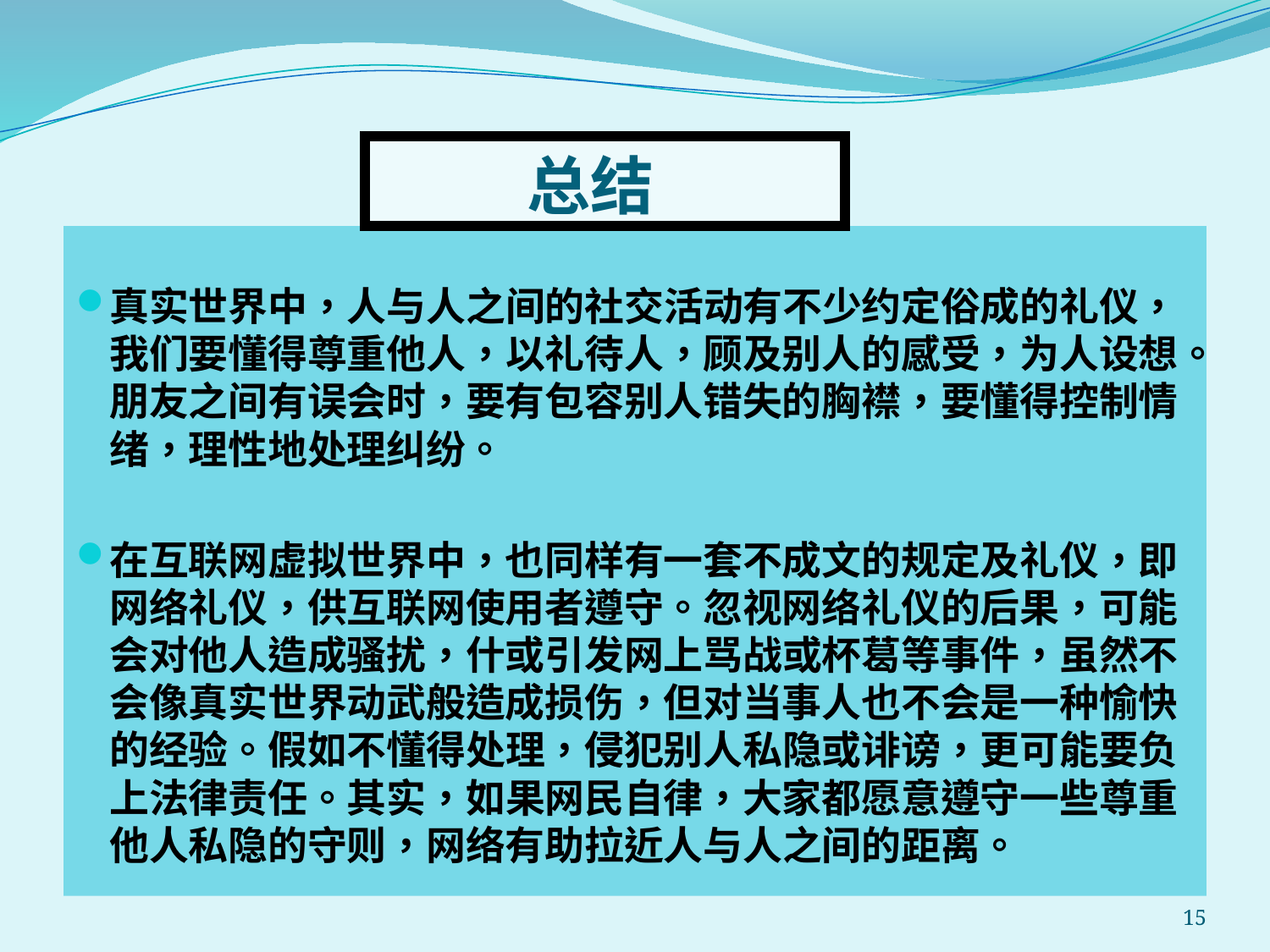

总结

真实世界中，人与人之间的社交活动有不少约定俗成的礼仪，我们要懂得尊重他人，以礼待人，顾及别人的感受，为人设想。朋友之间有误会时，要有包容别人错失的胸襟，要懂得控制情绪，理性地处理纠纷。

在互联网虚拟世界中，也同样有一套不成文的规定及礼仪，即网络礼仪，供互联网使用者遵守。忽视网络礼仪的后果，可能会对他人造成骚扰，什或引发网上骂战或杯葛等事件，虽然不会像真实世界动武般造成损伤，但对当事人也不会是一种愉快的经验。假如不懂得处理，侵犯别人私隐或诽谤，更可能要负上法律责任。其实，如果网民自律，大家都愿意遵守一些尊重他人私隐的守则，网络有助拉近人与人之间的距离。
15